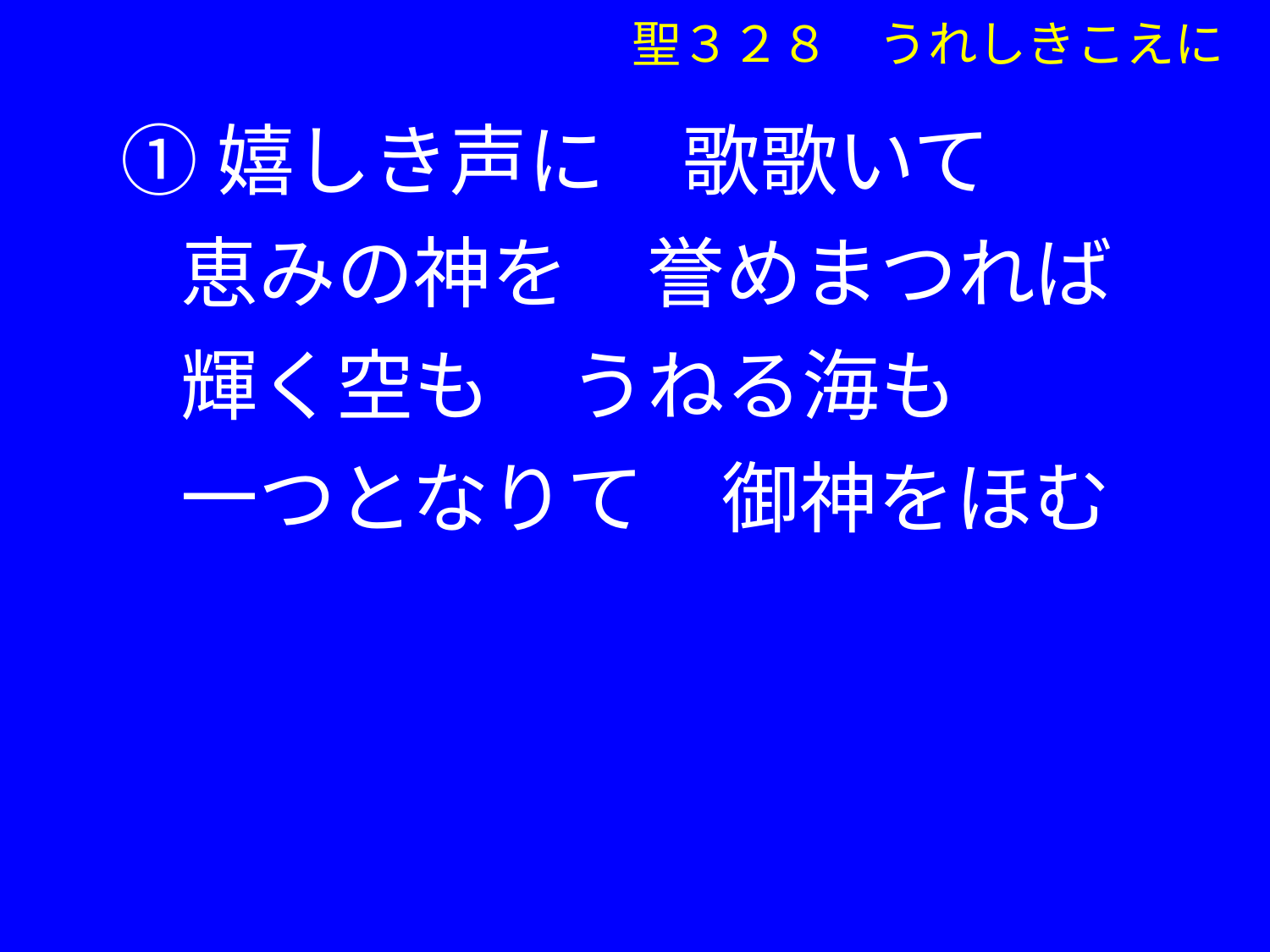

①嬉しき声に　歌歌いて
　恵みの神を　誉めまつれば
　輝く空も　うねる海も
　一つとなりて　御神をほむ

聖３２８　うれしきこえに